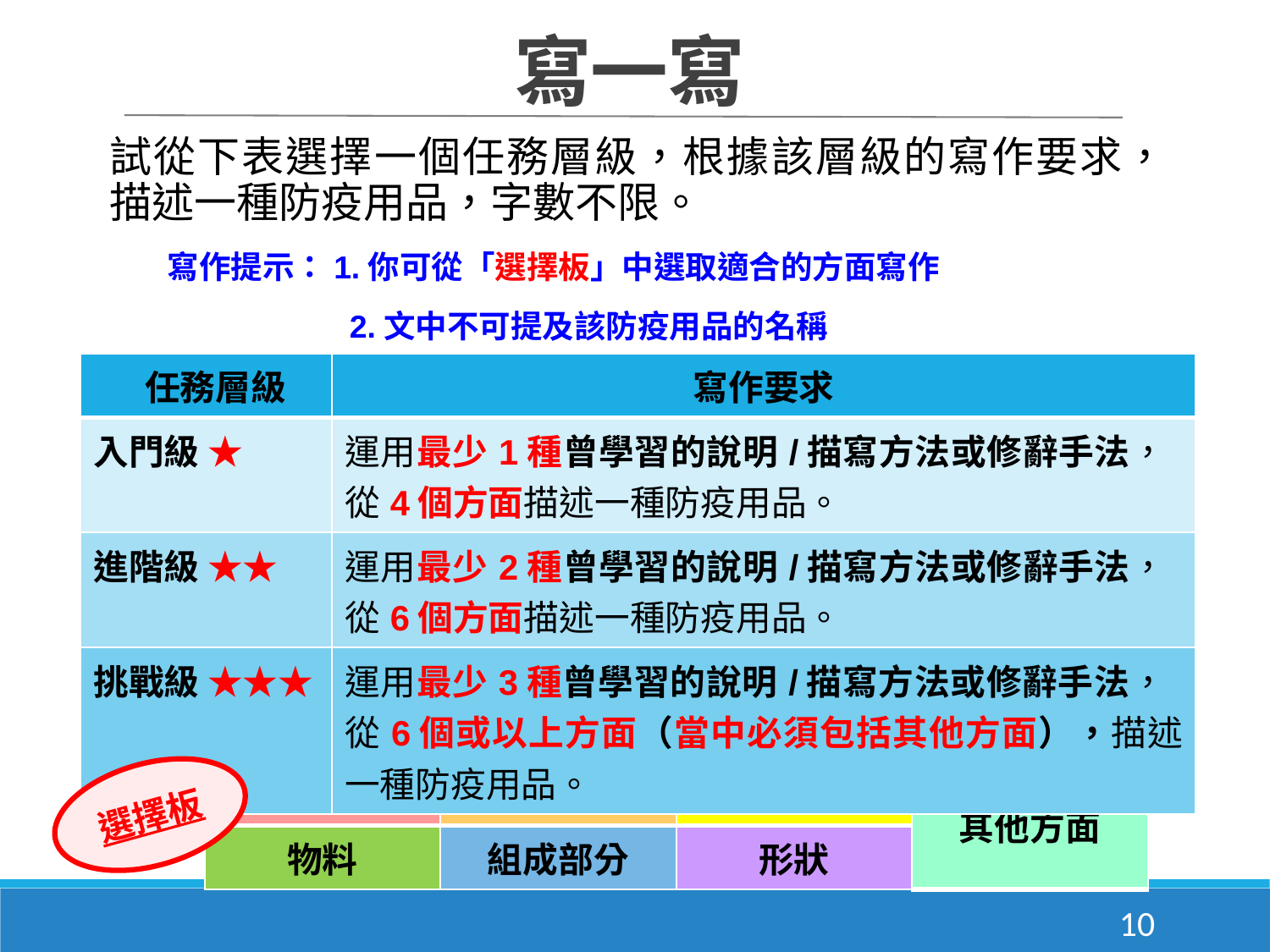

寫一寫
試從下表選擇一個任務層級，根據該層級的寫作要求，描述一種防疫用品，字數不限。
       寫作提示：1.你可從「選擇板」中選取適合的方面寫作
                           2.文中不可提及該防疫用品的名稱

| 任務層級 | 寫作要求 |
| --- | --- |
| 入門級 ★ | 運用最少1種曾學習的說明/描寫方法或修辭手法， 從4個方面描述一種防疫用品。 |
| 進階級 ★★ | 運用最少2種曾學習的說明/描寫方法或修辭手法， 從6個方面描述一種防疫用品。 |
| 挑戰級 ★★★ | 運用最少3種曾學習的說明/描寫方法或修辭手法， 從6個或以上方面（當中必須包括其他方面），描述 一種防疫用品。 |
| 大小 | 顏色 | 用途 | 其他方面 |
| --- | --- | --- | --- |
| 物料 | 組成部分 | 形狀 |  |
選擇板
10